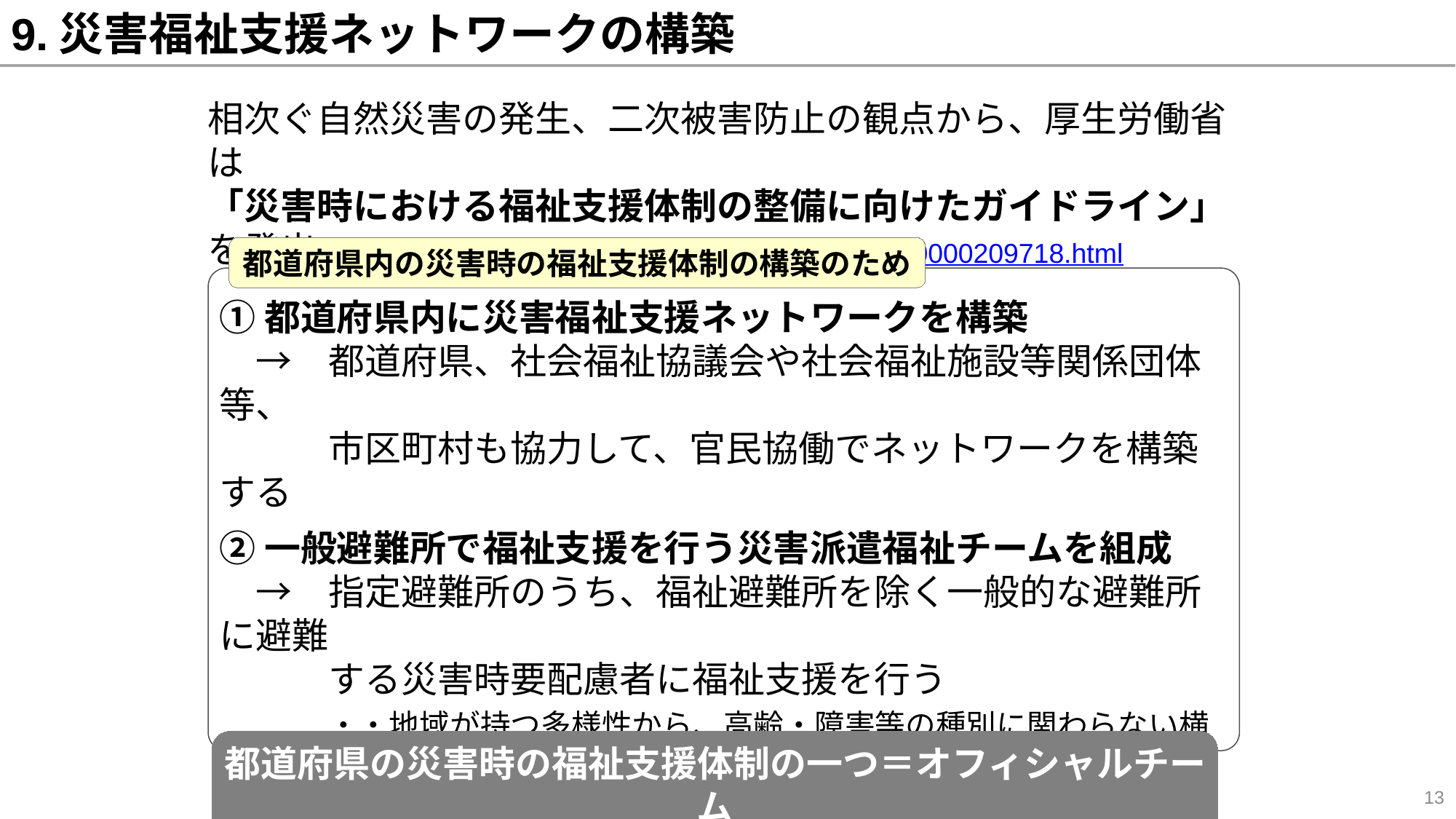

# 9.災害福祉支援ネットワークの構築
相次ぐ自然災害の発生、二次被害防止の観点から、厚生労働省は
「災害時における福祉支援体制の整備に向けたガイドライン」を発出https://www.mhlw.go.jp/stf/seisakunitsuite/bunya/0000209718.html
都道府県内の災害時の福祉支援体制の構築のため

①都道府県内に災害福祉支援ネットワークを構築
　→	都道府県、社会福祉協議会や社会福祉施設等関係団体等、
	市区町村も協力して、官民協働でネットワークを構築する
②一般避難所で福祉支援を行う災害派遣福祉チームを組成
　→	指定避難所のうち、福祉避難所を除く一般的な避難所に避難
	する災害時要配慮者に福祉支援を行う
　	・・地域が持つ多様性から、高齢・障害等の種別に関わらない横断的なチーム
	　 組成が必要
　→	要配慮者を中心とした支援・連続した支援を行うべく、
	保健・医療の他職種と連携して取り組む
都道府県の災害時の福祉支援体制の一つ＝オフィシャルチーム
13